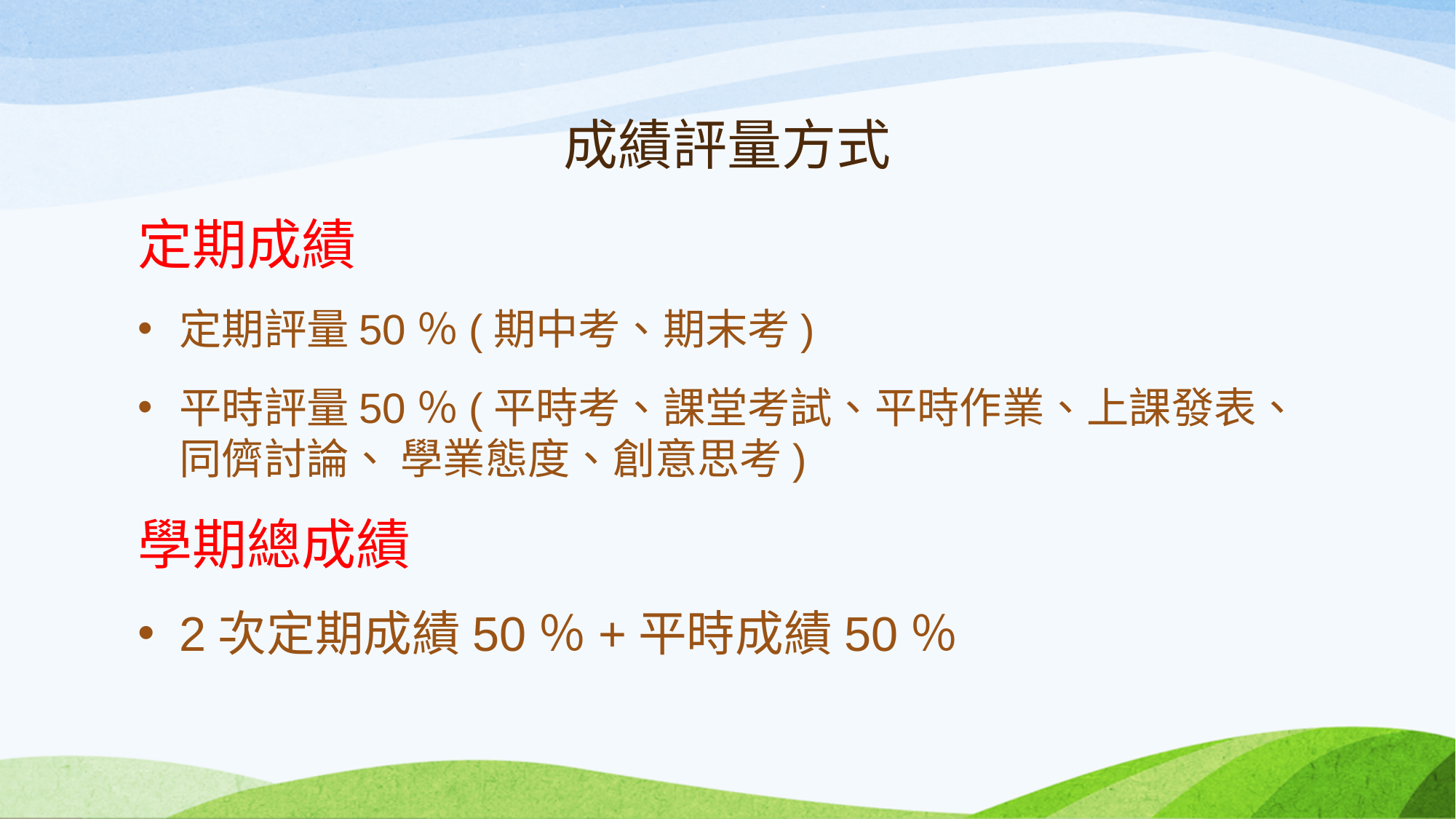

# 成績評量方式
定期成績
定期評量50％(期中考、期末考)
平時評量50％(平時考、課堂考試、平時作業、上課發表、同儕討論、 學業態度、創意思考)
學期總成績
2次定期成績50％+平時成績50％